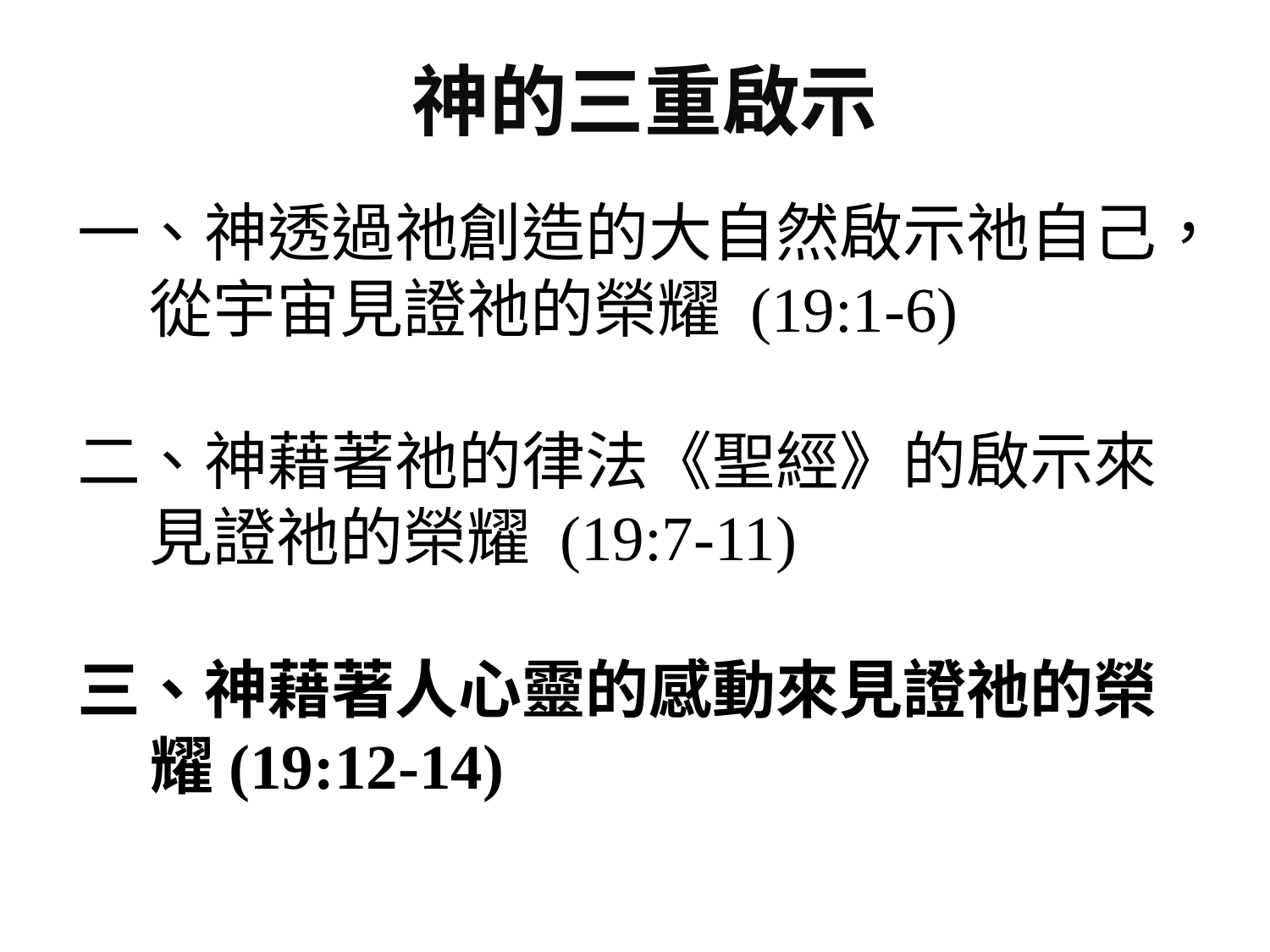

神的三重啟示
一、神透過祂創造的大自然啟示祂自己，
    從宇宙見證祂的榮耀 (19:1-6)

二、神藉著祂的律法《聖經》的啟示來
    見證祂的榮耀 (19:7-11)

三、神藉著人心靈的感動來見證祂的榮
    耀(19:12-14)